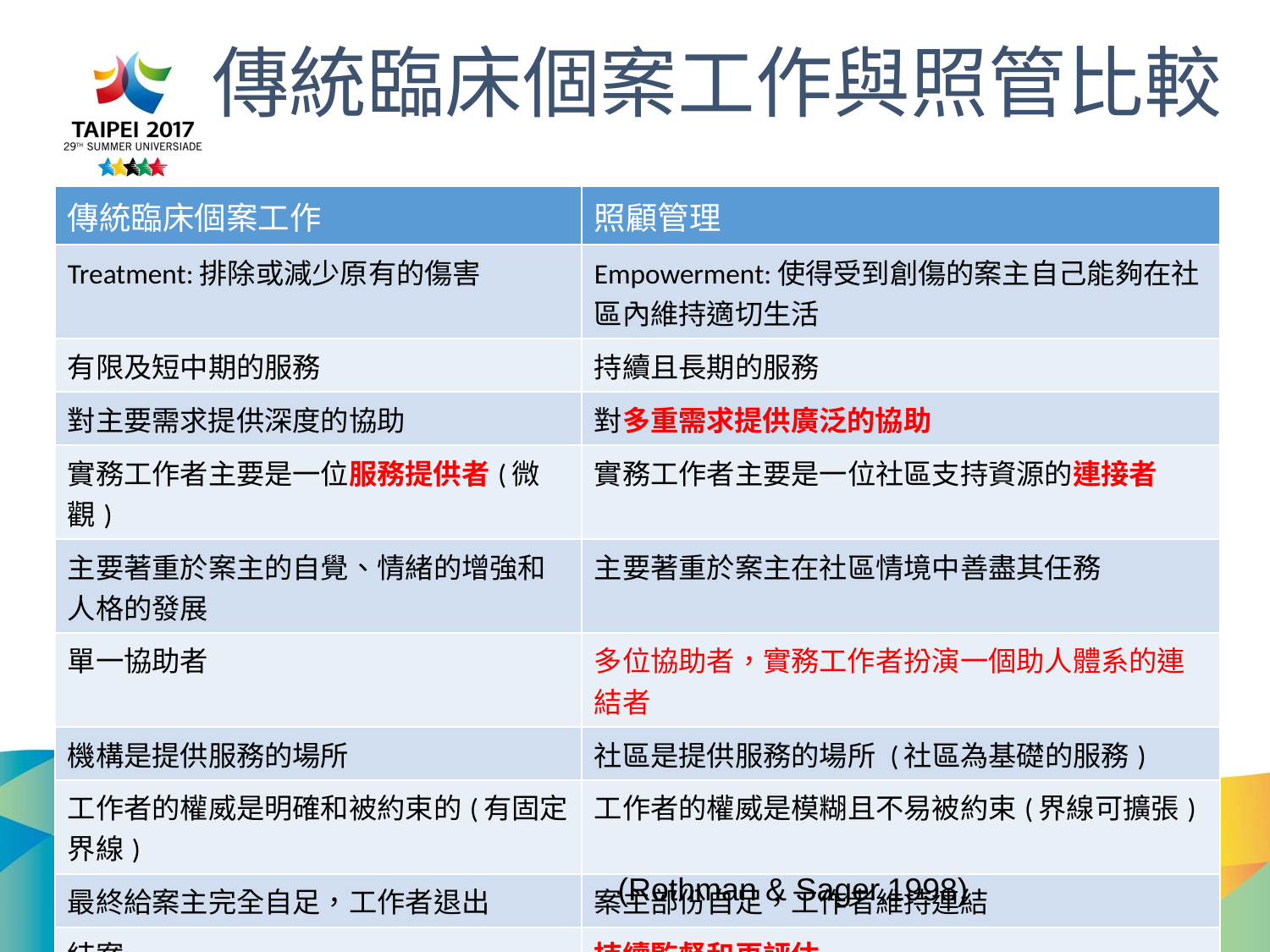

# 傳統臨床個案工作與照管比較
| 傳統臨床個案工作 | 照顧管理 |
| --- | --- |
| Treatment:排除或減少原有的傷害 | Empowerment:使得受到創傷的案主自己能夠在社區內維持適切生活 |
| 有限及短中期的服務 | 持續且長期的服務 |
| 對主要需求提供深度的協助 | 對多重需求提供廣泛的協助 |
| 實務工作者主要是一位服務提供者(微觀) | 實務工作者主要是一位社區支持資源的連接者 |
| 主要著重於案主的自覺、情緒的增強和人格的發展 | 主要著重於案主在社區情境中善盡其任務 |
| 單一協助者 | 多位協助者，實務工作者扮演一個助人體系的連結者 |
| 機構是提供服務的場所 | 社區是提供服務的場所 (社區為基礎的服務) |
| 工作者的權威是明確和被約束的(有固定界線) | 工作者的權威是模糊且不易被約束(界線可擴張) |
| 最終給案主完全自足，工作者退出 | 案主部份自足，工作者維持連結 |
| 結案 | 持續監督和再評估 |
(Rothman & Sager,1998)